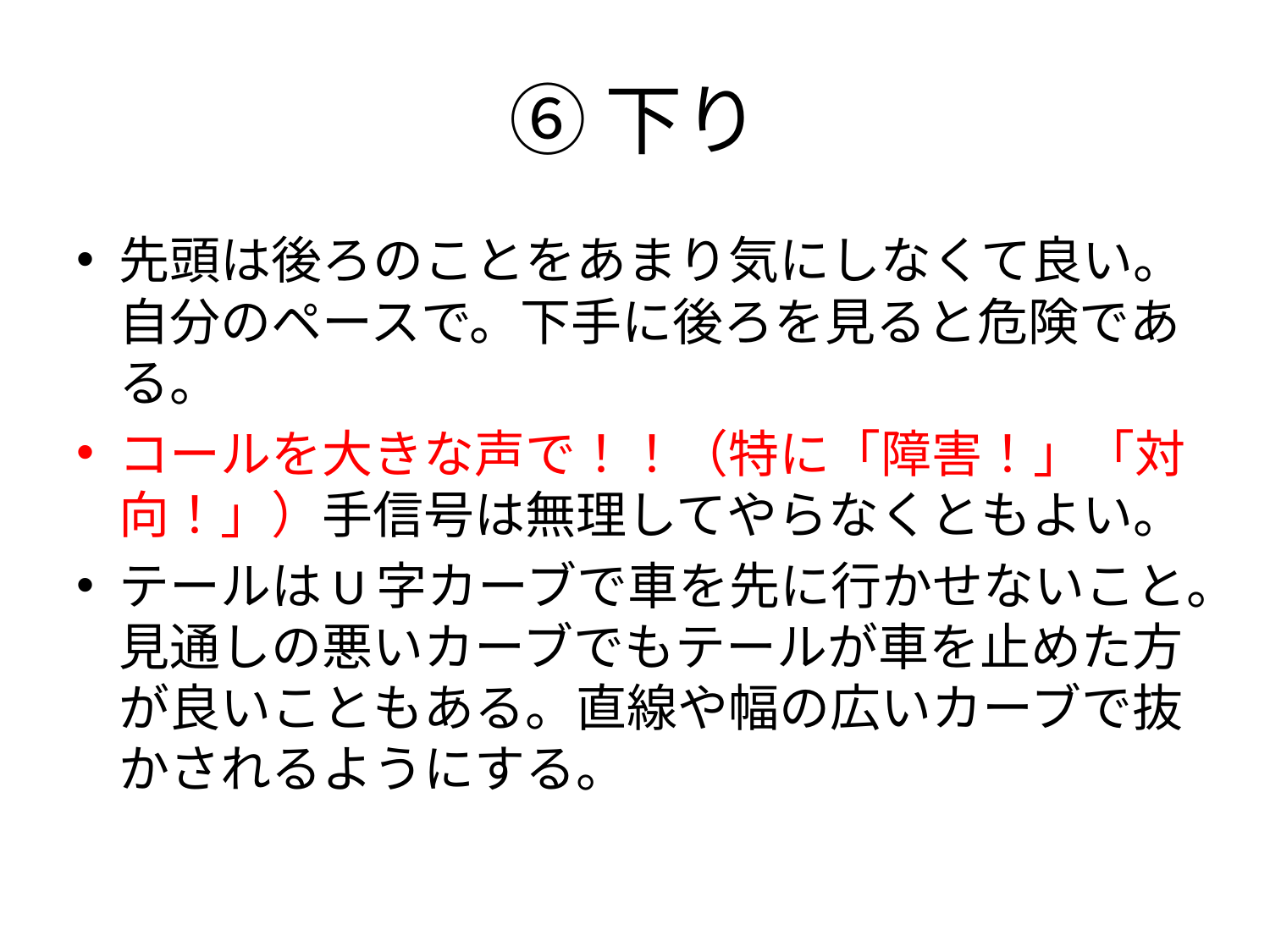

# ⑥下り
先頭は後ろのことをあまり気にしなくて良い。自分のペースで。下手に後ろを見ると危険である。
コールを大きな声で！！（特に「障害！」「対向！」）手信号は無理してやらなくともよい。
テールはU字カーブで車を先に行かせないこと。見通しの悪いカーブでもテールが車を止めた方が良いこともある。直線や幅の広いカーブで抜かされるようにする。